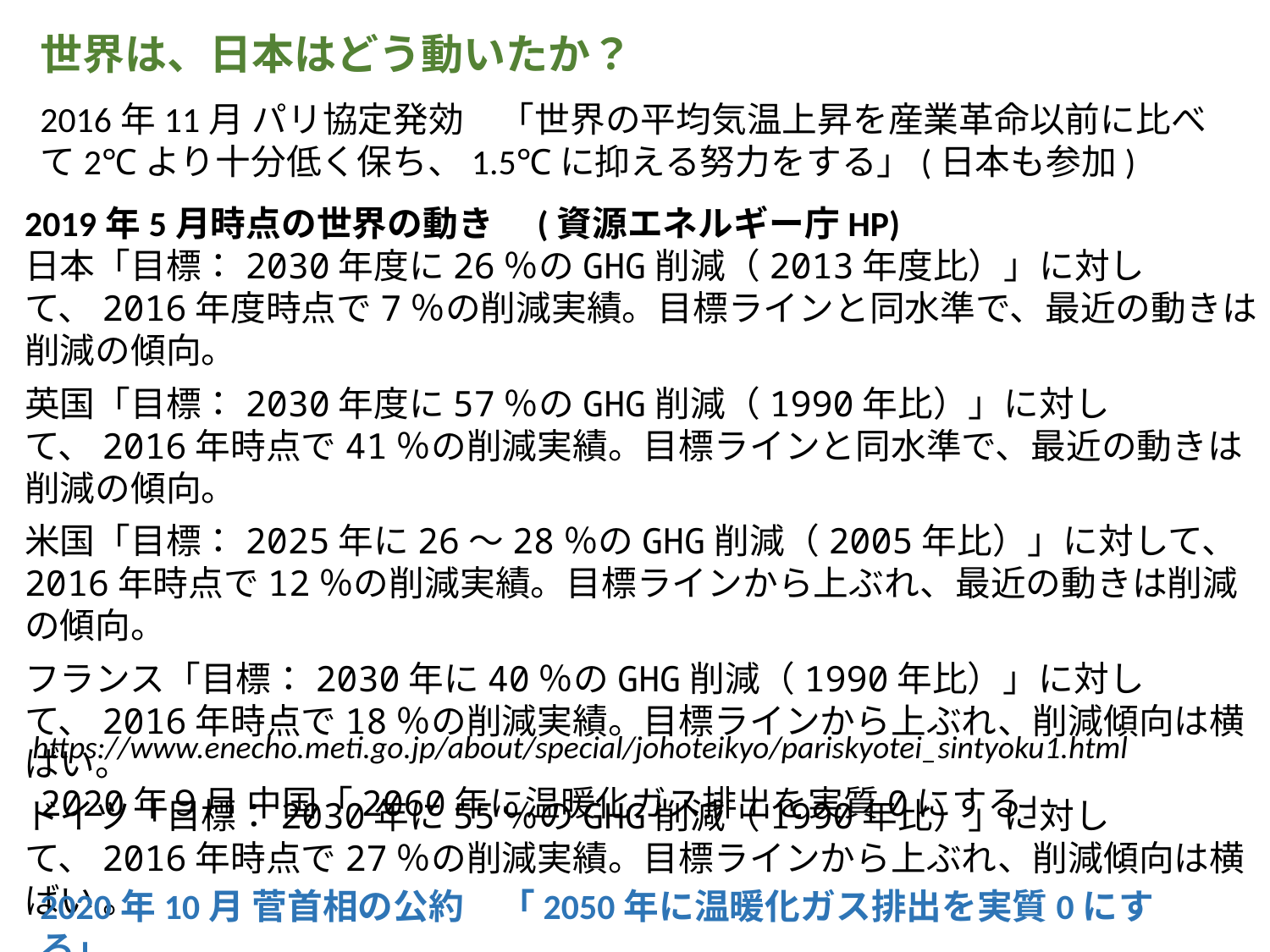

世界は、日本はどう動いたか？
2016年11月 パリ協定発効　「世界の平均気温上昇を産業革命以前に比べて2℃より十分低く保ち、1.5℃に抑える努力をする」(日本も参加)
2019年5月時点の世界の動き　(資源エネルギー庁HP)
日本「目標：2030年度に26％のGHG削減（2013年度比）」に対して、2016年度時点で7％の削減実績。目標ラインと同水準で、最近の動きは削減の傾向。
英国「目標：2030年度に57％のGHG削減（1990年比）」に対して、2016年時点で41％の削減実績。目標ラインと同水準で、最近の動きは削減の傾向。
米国「目標：2025年に26～28％のGHG削減（2005年比）」に対して、2016年時点で12％の削減実績。目標ラインから上ぶれ、最近の動きは削減の傾向。
フランス「目標：2030年に40％のGHG削減（1990年比）」に対して、2016年時点で18％の削減実績。目標ラインから上ぶれ、削減傾向は横ばい。
ドイツ「目標：2030年に55％のGHG削減（1990年比）」に対して、2016年時点で27％の削減実績。目標ラインから上ぶれ、削減傾向は横ばい 。
https://www.enecho.meti.go.jp/about/special/johoteikyo/pariskyotei_sintyoku1.html
2020年９月 中国「2060年に温暖化ガス排出を実質0にする」
2020年10月 菅首相の公約　「2050年に温暖化ガス排出を実質0にする」